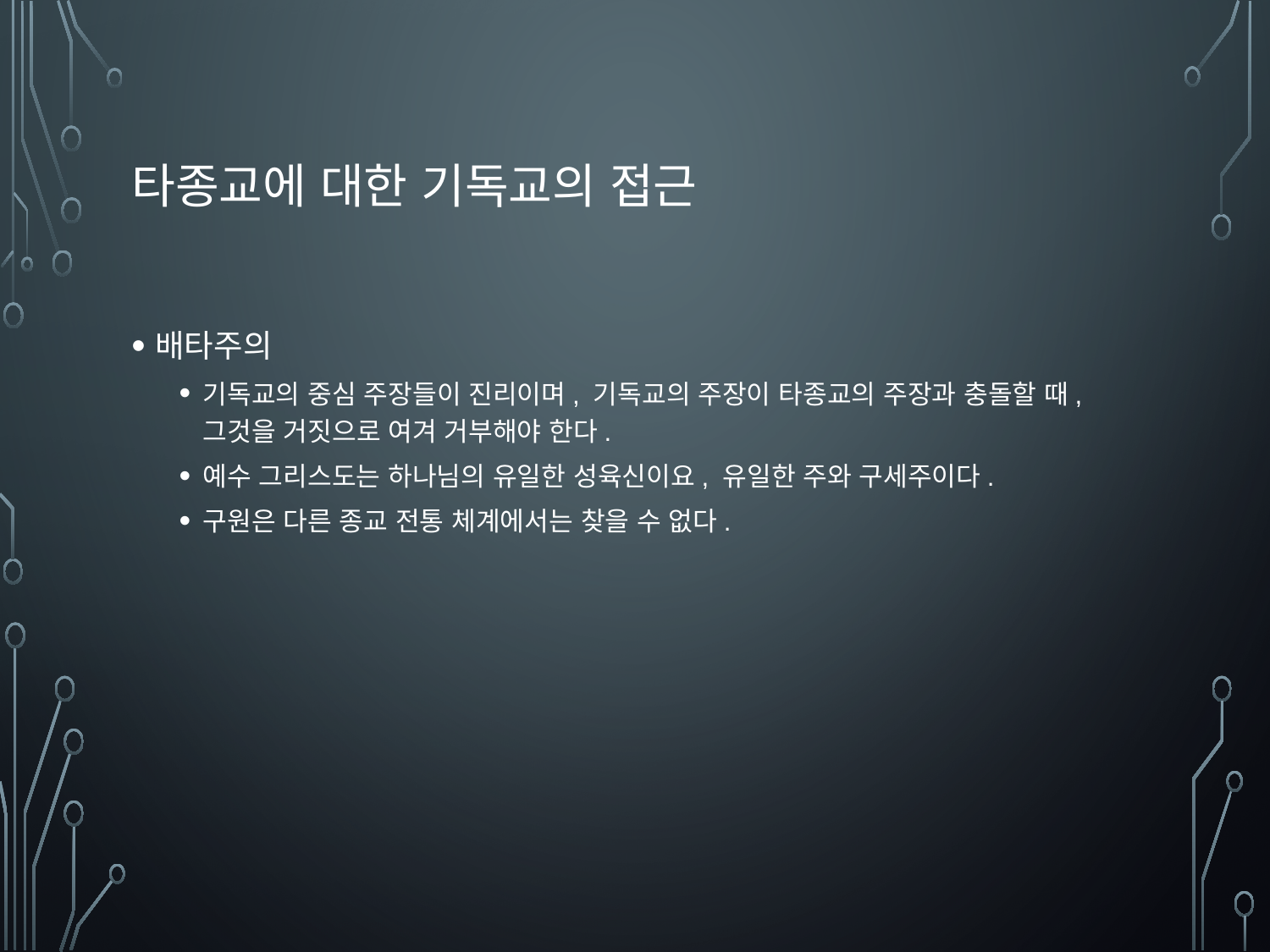

# 타종교에 대한 기독교의 접근
배타주의
기독교의 중심 주장들이 진리이며, 기독교의 주장이 타종교의 주장과 충돌할 때, 그것을 거짓으로 여겨 거부해야 한다.
예수 그리스도는 하나님의 유일한 성육신이요, 유일한 주와 구세주이다.
구원은 다른 종교 전통 체계에서는 찾을 수 없다.